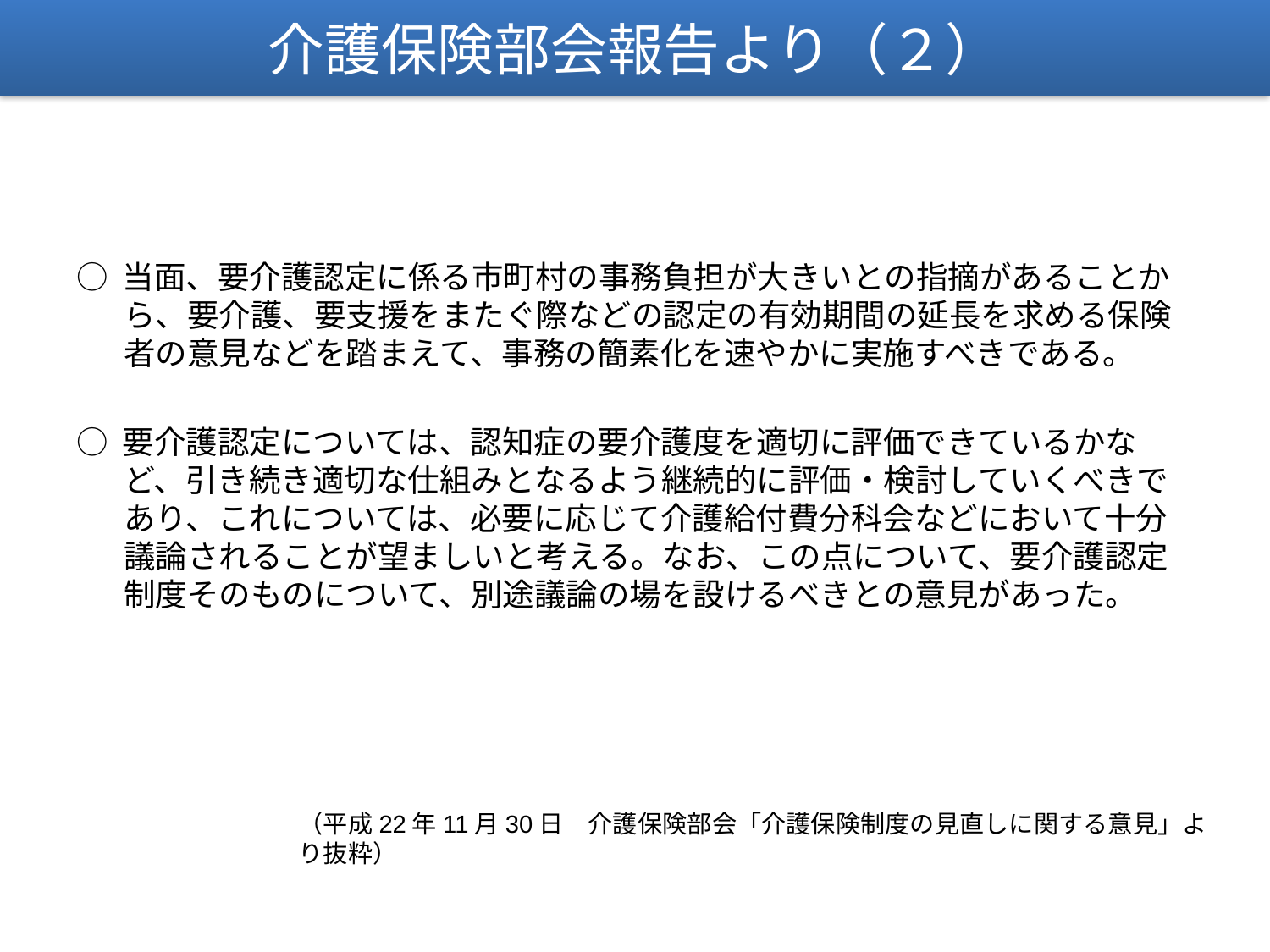

介護保険部会報告より（２）

○ 当面、要介護認定に係る市町村の事務負担が大きいとの指摘があることから、要介護、要支援をまたぐ際などの認定の有効期間の延長を求める保険者の意見などを踏まえて、事務の簡素化を速やかに実施すべきである。

○ 要介護認定については、認知症の要介護度を適切に評価できているかなど、引き続き適切な仕組みとなるよう継続的に評価・検討していくべきであり、これについては、必要に応じて介護給付費分科会などにおいて十分議論されることが望ましいと考える。なお、この点について、要介護認定制度そのものについて、別途議論の場を設けるべきとの意見があった。
（平成22年11月30日　介護保険部会「介護保険制度の見直しに関する意見」より抜粋）